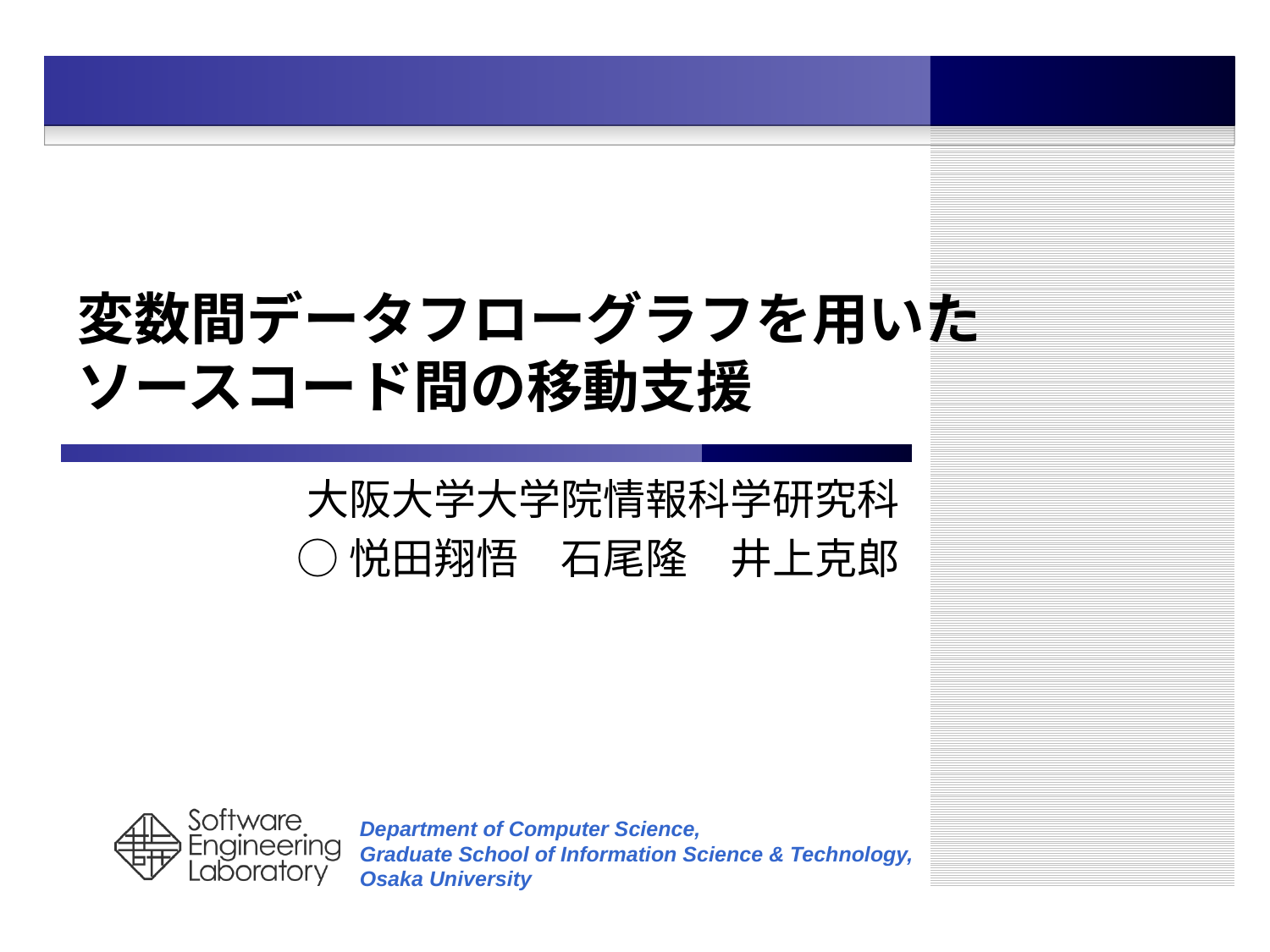

# 変数間データフローグラフを用いた ソースコード間の移動支援
大阪大学大学院情報科学研究科
○悦田翔悟　石尾隆　井上克郎